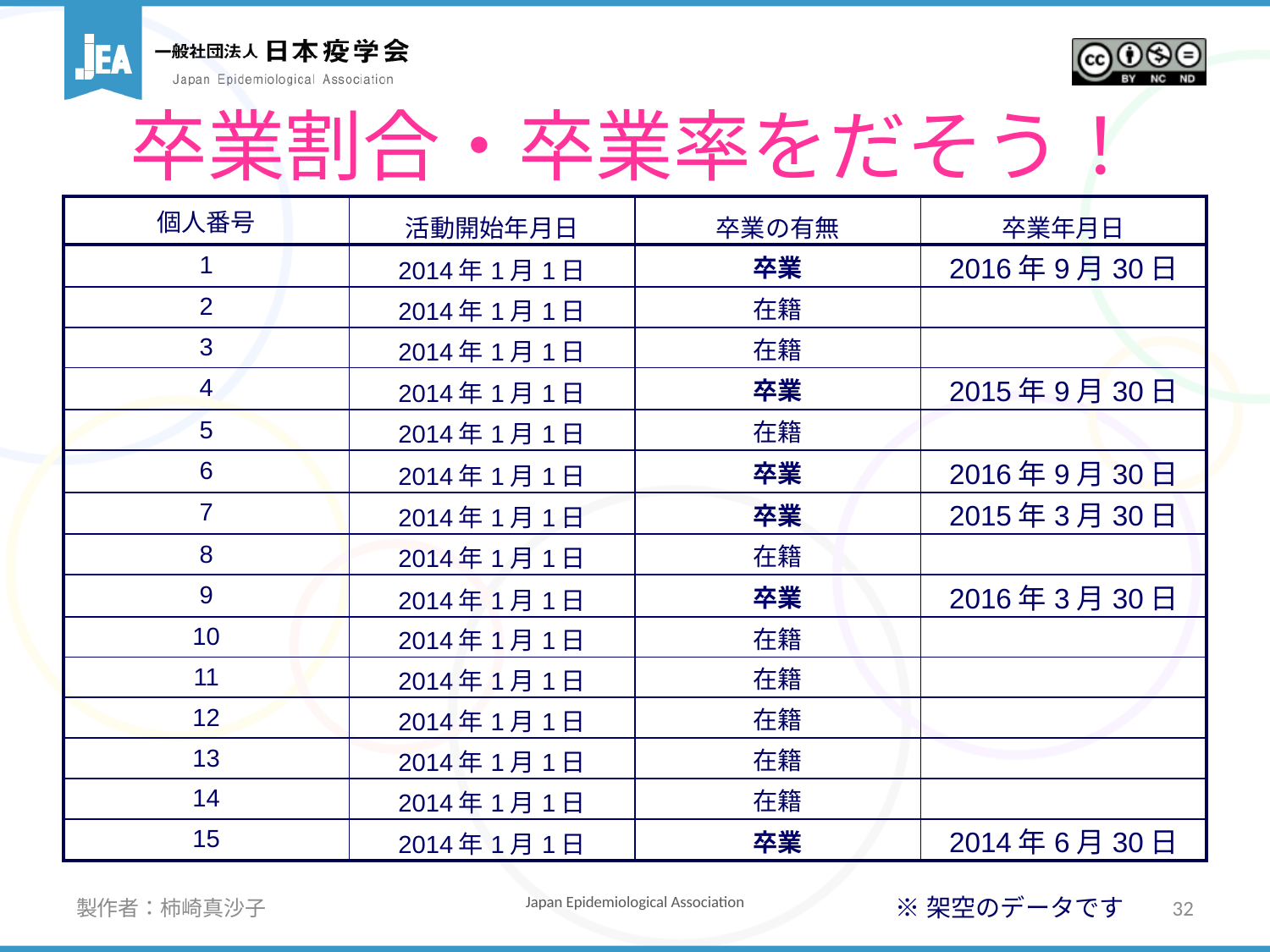

# 卒業割合・卒業率をだそう！
| 個人番号 | 活動開始年月日 | 卒業の有無 | 卒業年月日 |
| --- | --- | --- | --- |
| 1 | 2014年1月1日 | 卒業 | 2016年9月30日 |
| 2 | 2014年1月1日 | 在籍 |  |
| 3 | 2014年1月1日 | 在籍 |  |
| 4 | 2014年1月1日 | 卒業 | 2015年9月30日 |
| 5 | 2014年1月1日 | 在籍 |  |
| 6 | 2014年1月1日 | 卒業 | 2016年9月30日 |
| 7 | 2014年1月1日 | 卒業 | 2015年3月30日 |
| 8 | 2014年1月1日 | 在籍 |  |
| 9 | 2014年1月1日 | 卒業 | 2016年3月30日 |
| 10 | 2014年1月1日 | 在籍 |  |
| 11 | 2014年1月1日 | 在籍 |  |
| 12 | 2014年1月1日 | 在籍 |  |
| 13 | 2014年1月1日 | 在籍 |  |
| 14 | 2014年1月1日 | 在籍 |  |
| 15 | 2014年1月1日 | 卒業 | 2014年6月30日 |
製作者：柿崎真沙子
32
※架空のデータです